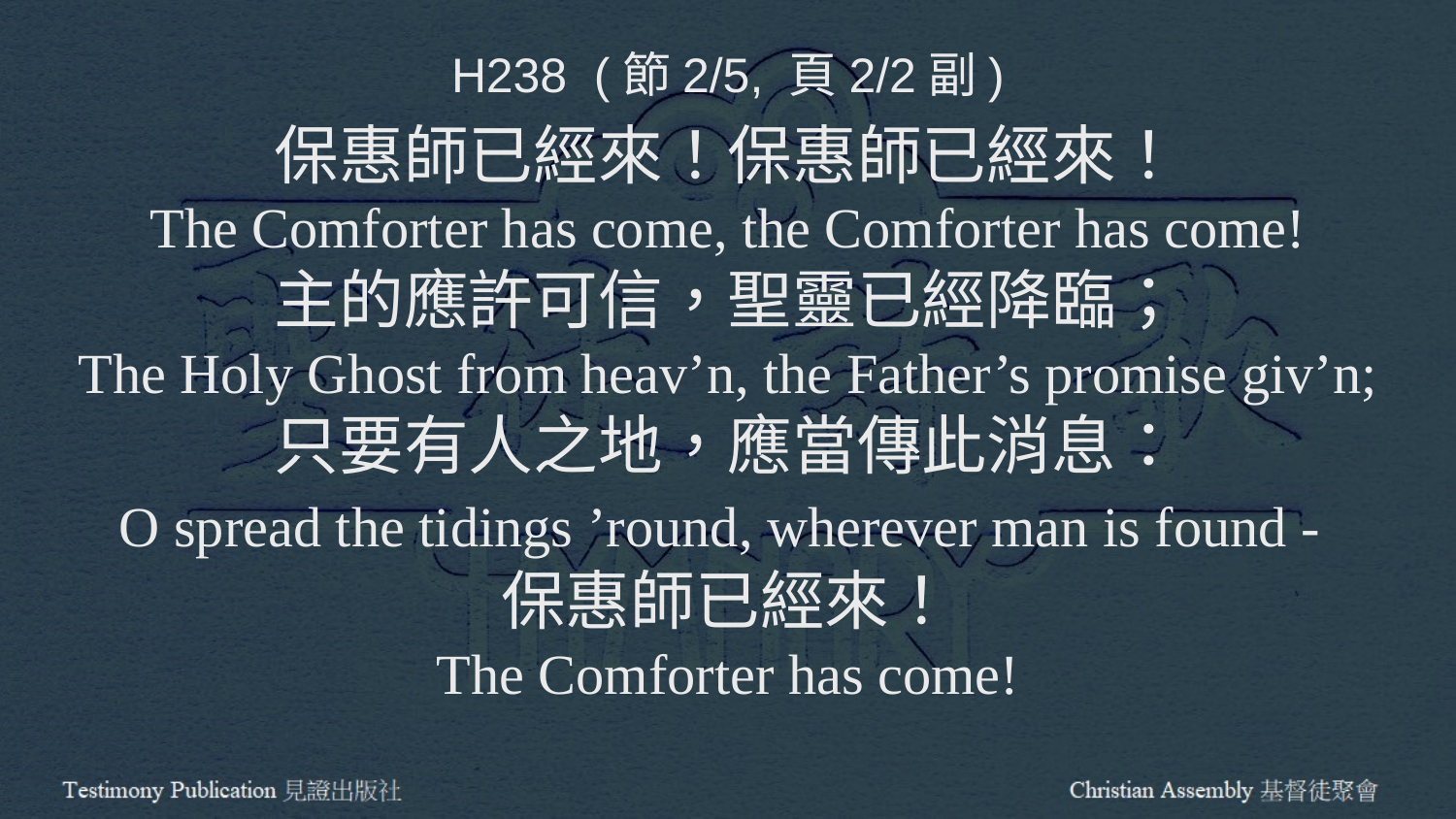

H238  (節2/5, 頁2/2副)
保惠師已經來！保惠師已經來！
The Comforter has come, the Comforter has come!
主的應許可信，聖靈已經降臨；
The Holy Ghost from heav’n, the Father’s promise giv’n;
只要有人之地，應當傳此消息：
O spread the tidings ’round, wherever man is found -
保惠師已經來！
The Comforter has come!